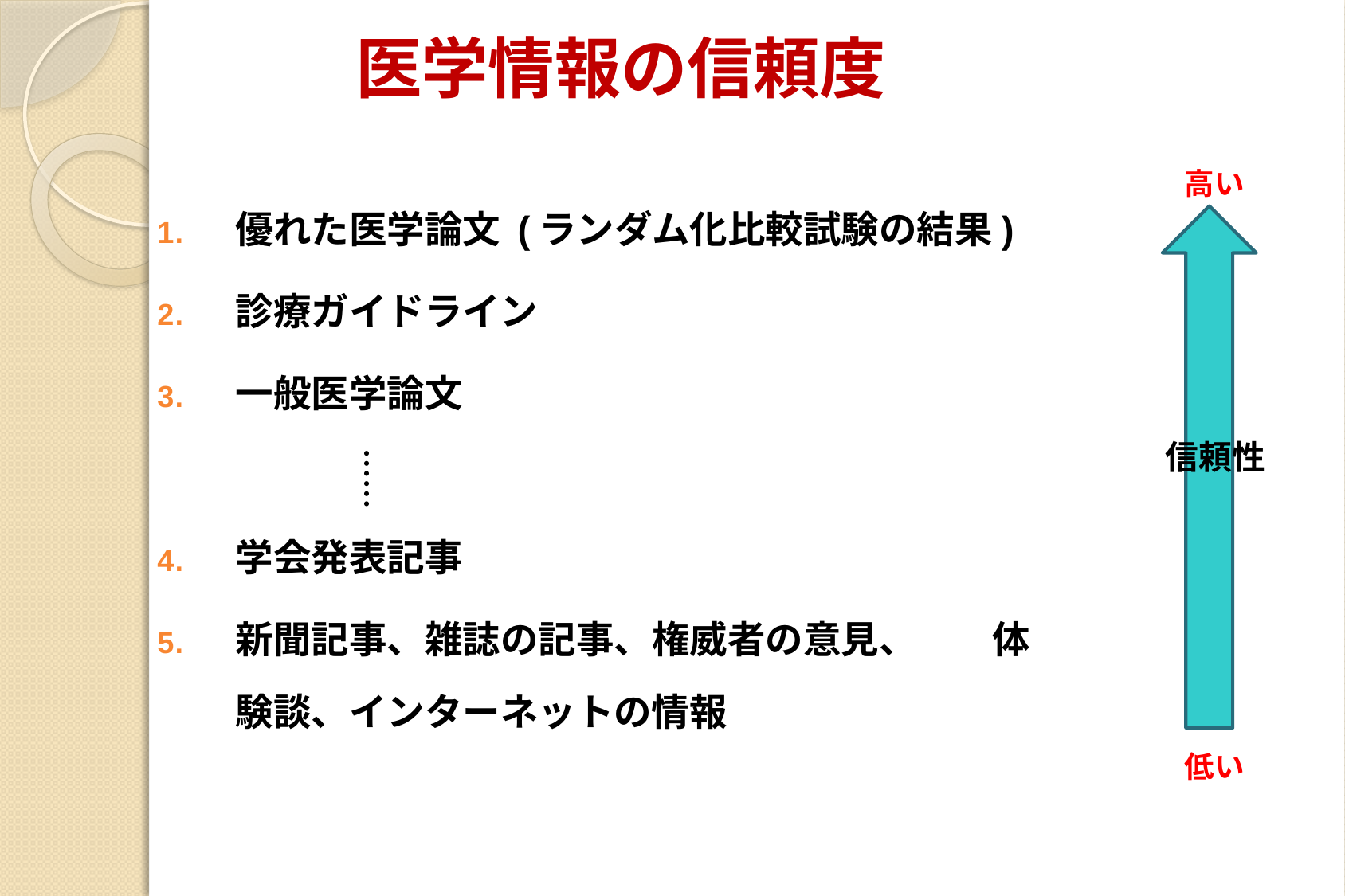

医学情報の信頼度
高い
優れた医学論文 (ランダム化比較試験の結果)
診療ガイドライン
一般医学論文

学会発表記事
新聞記事、雑誌の記事、権威者の意見、　　体験談、インターネットの情報

信頼性
……
低い